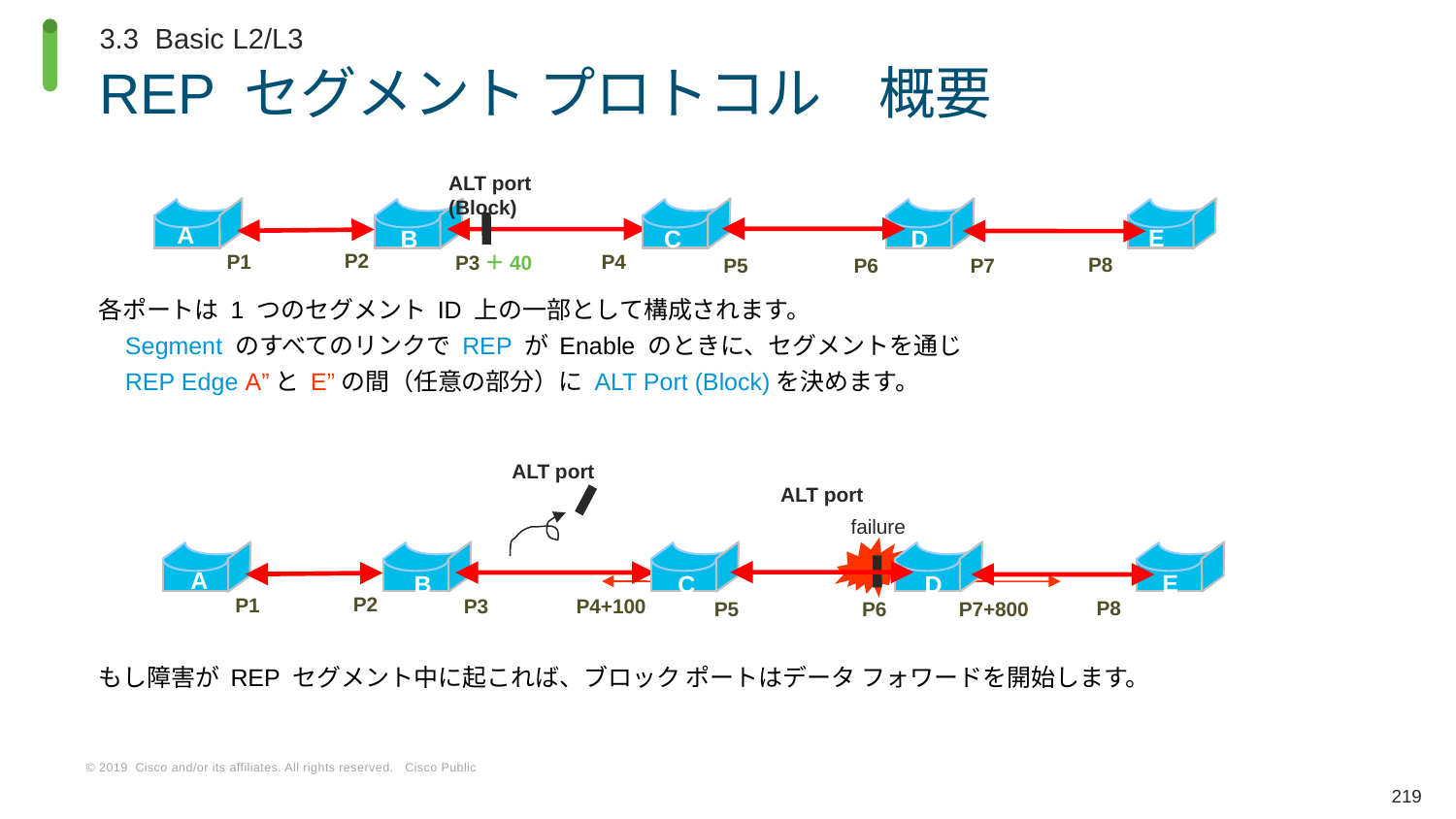

3.3  Basic L2/L3
# REP セグメント プロトコル　概要
ALT port
(Block)

A
E
B
C
D

P2
P1
P4
P3＋40
P8
P5
P7
P6
各ポートは 1 つのセグメント ID 上の一部として構成されます。
    Segment のすべてのリンクで REP が Enable のときに、セグメントを通じ
    REP Edge A”と E”の間（任意の部分）に ALT Port (Block)を決めます。
ALT port
ALT port

failure

A
E
B
C
D

P2
P1
P3
P4+100
P8
P5
P6
P7+800
もし障害が REP セグメント中に起これば、ブロック ポートはデータ フォワードを開始します。
219